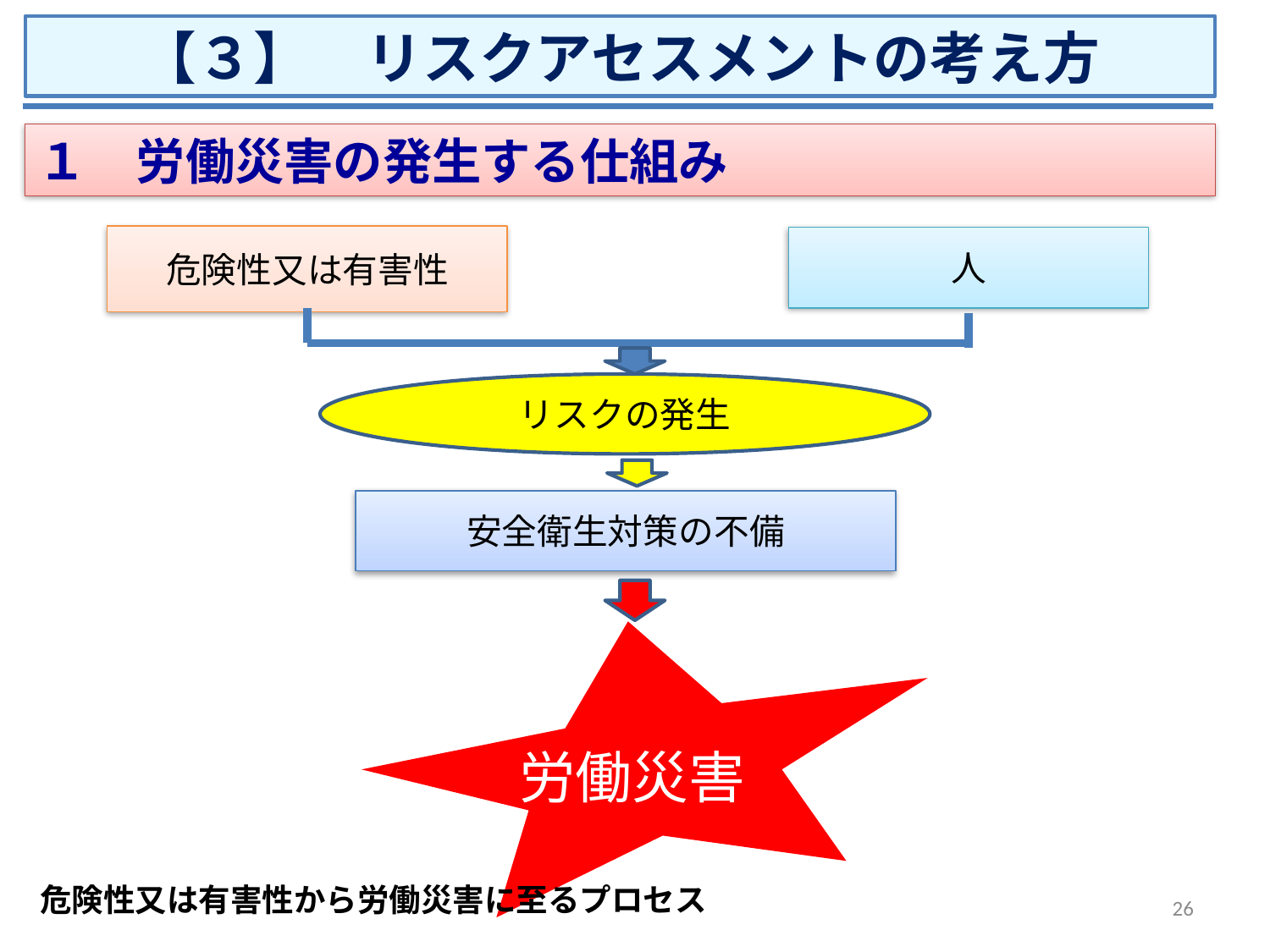

【３】　リスクアセスメントの考え方
１　労働災害の発生する仕組み
危険性又は有害性
人

リスクの発生

安全衛生対策の不備

労働災害
危険性又は有害性から労働災害に至るプロセス
26